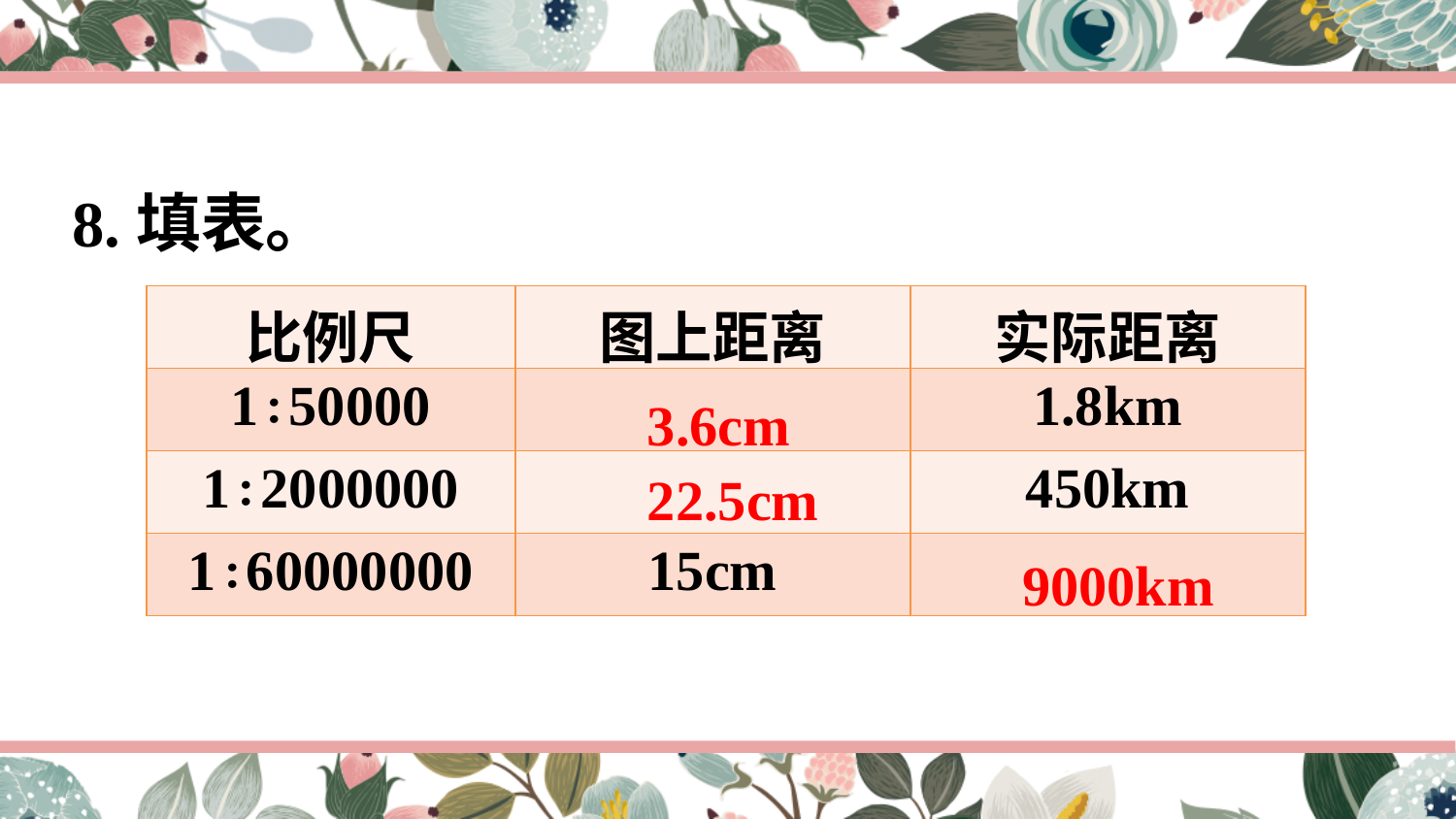

8.填表。
| 比例尺 | 图上距离 | 实际距离 |
| --- | --- | --- |
| 1∶50000 |  | 1.8km |
| 1∶2000000 |  | 450km |
| 1∶60000000 | 15cm |  |
3.6cm
22.5cm
9000km